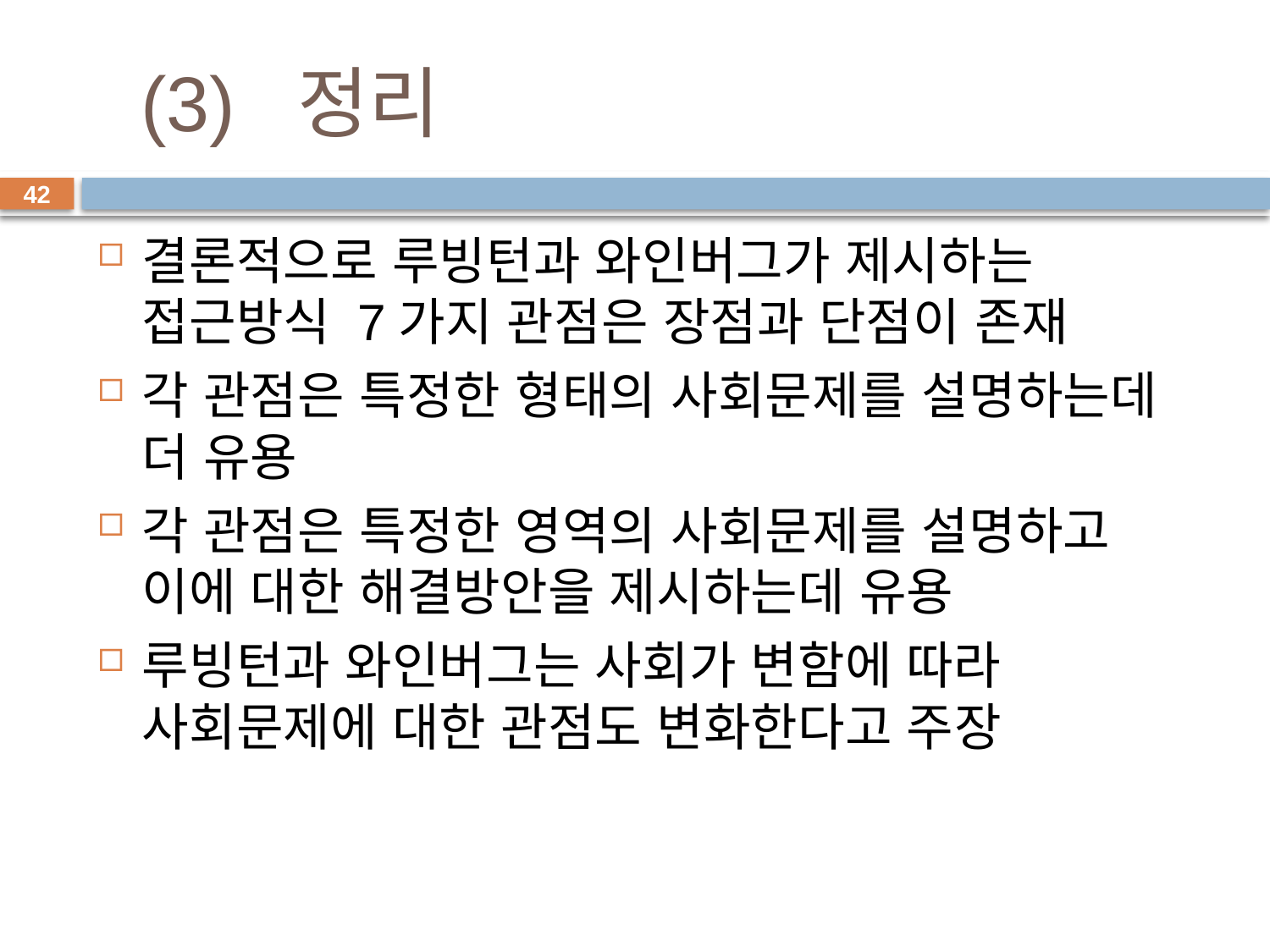

# (3)  정리
42
결론적으로 루빙턴과 와인버그가 제시하는 접근방식 7가지 관점은 장점과 단점이 존재
각 관점은 특정한 형태의 사회문제를 설명하는데 더 유용
각 관점은 특정한 영역의 사회문제를 설명하고 이에 대한 해결방안을 제시하는데 유용
루빙턴과 와인버그는 사회가 변함에 따라 사회문제에 대한 관점도 변화한다고 주장